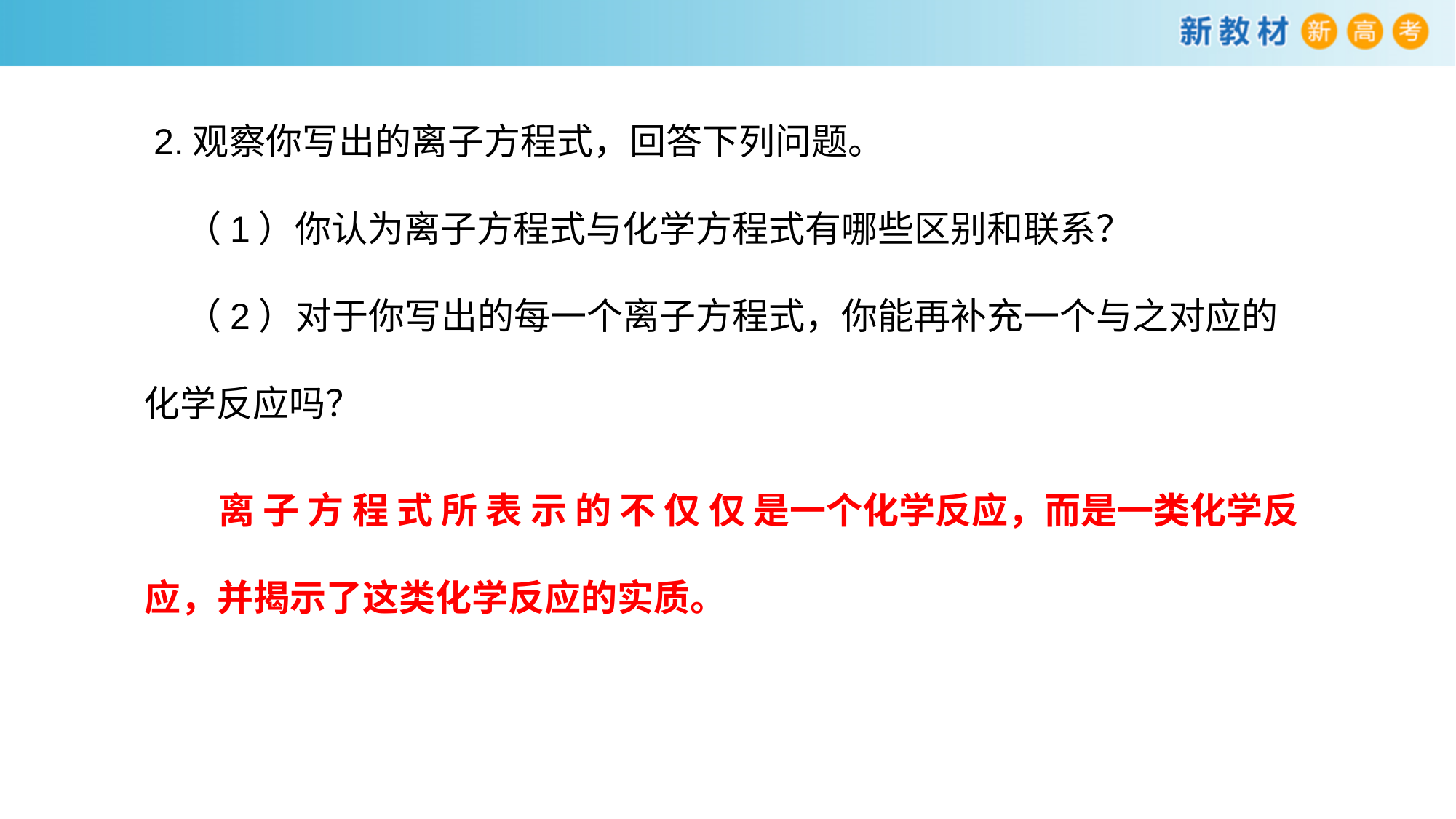

2.观察你写出的离子方程式，回答下列问题。

    （1）你认为离子方程式与化学方程式有哪些区别和联系？

    （2）对于你写出的每一个离子方程式，你能再补充一个与之对应的

化学反应吗？
        离 子 方 程 式 所 表 示 的 不 仅 仅 是一个化学反应，而是一类化学反

应，并揭示了这类化学反应的实质。